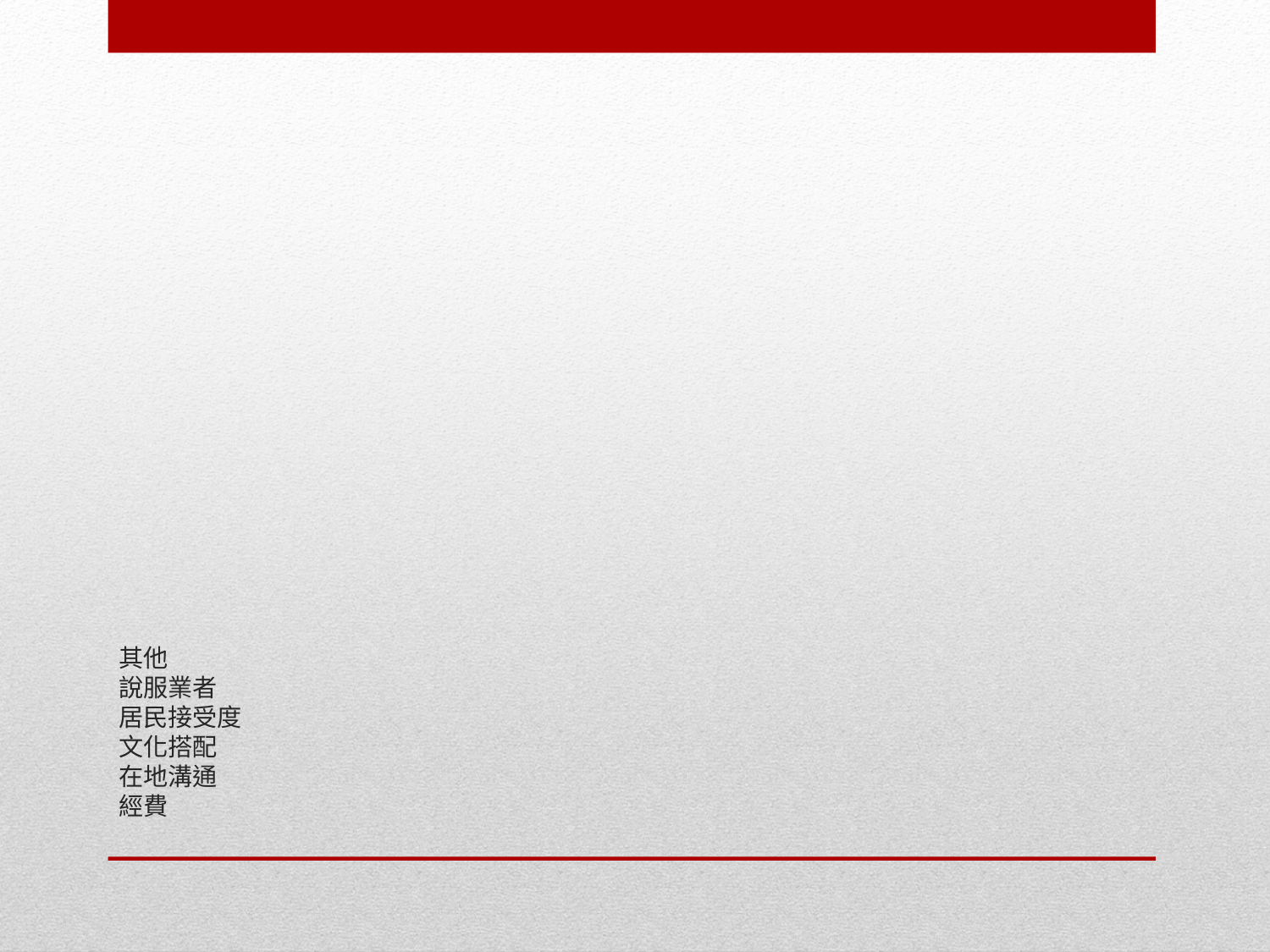

# 其他 說服業者 居民接受度 文化搭配 在地溝通 經費